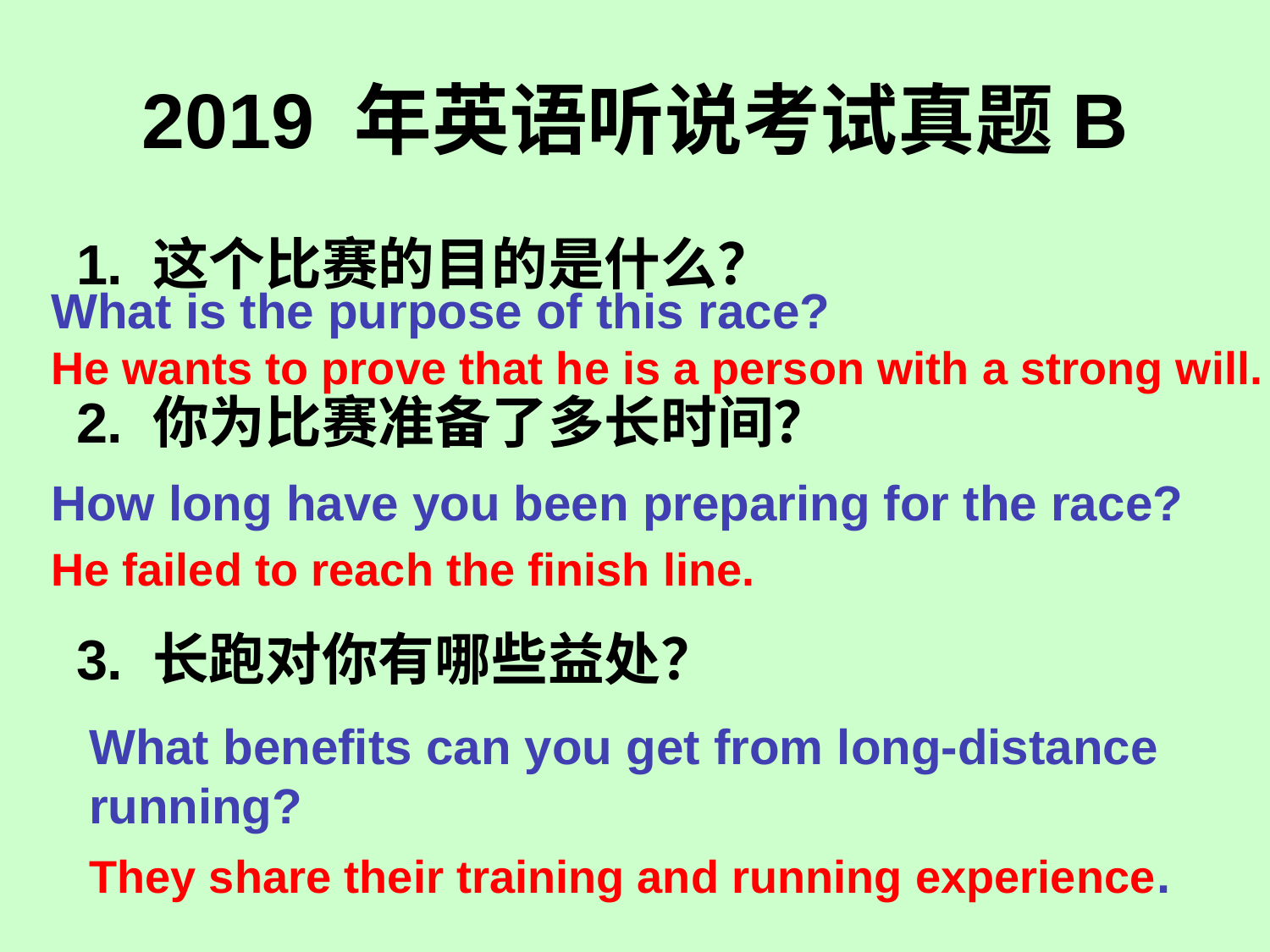

# 2019 年英语听说考试真题B
1. 这个比赛的目的是什么？

2. 你为比赛准备了多长时间？

3. 长跑对你有哪些益处？

What is the purpose of this race?
He wants to prove that he is a person with a strong will.
How long have you been preparing for the race?
He failed to reach the finish line.
What benefits can you get from long-distance running?
They share their training and running experience.